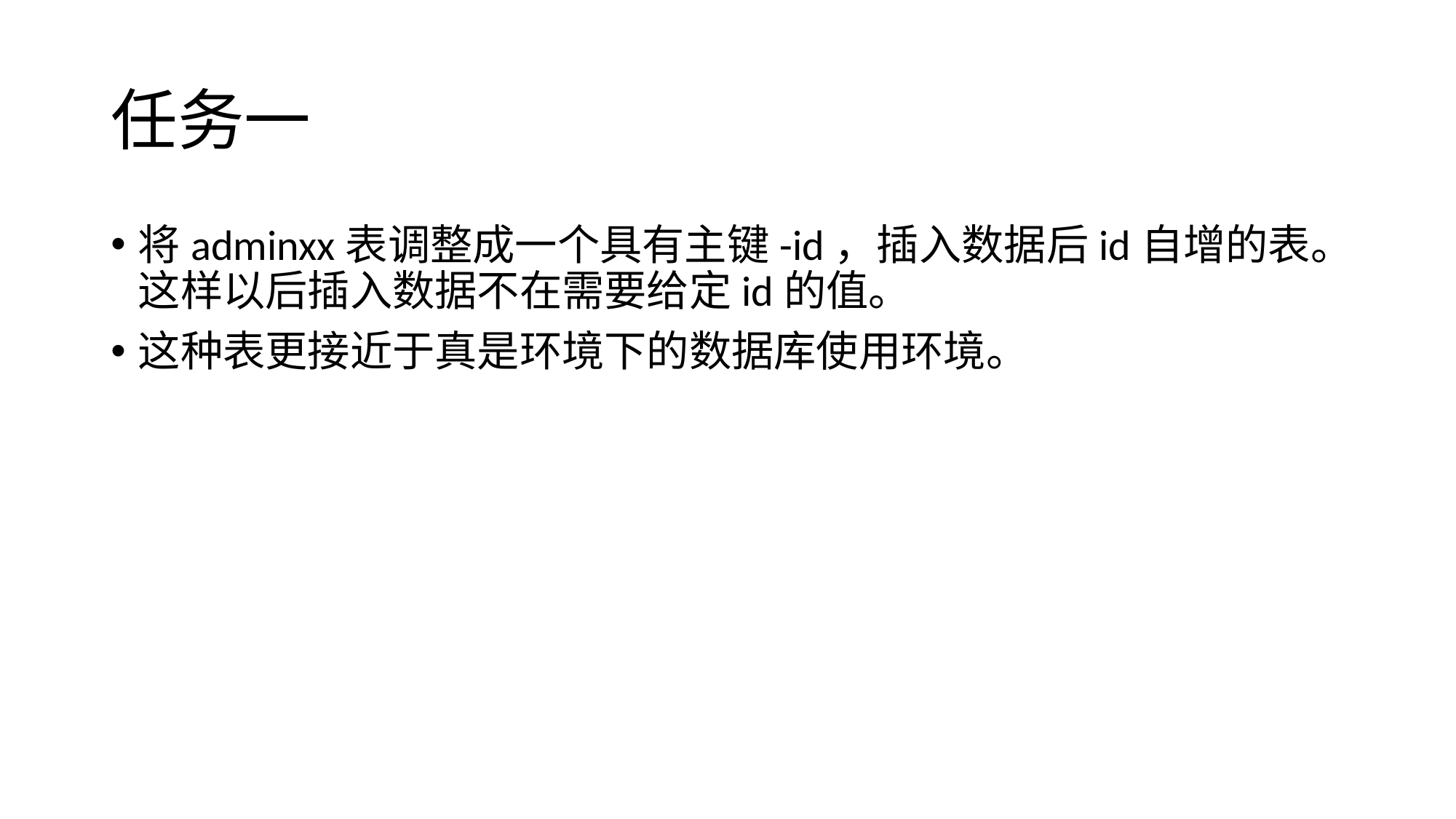

# 任务一
将adminxx表调整成一个具有主键-id，插入数据后id自增的表。这样以后插入数据不在需要给定id的值。
这种表更接近于真是环境下的数据库使用环境。